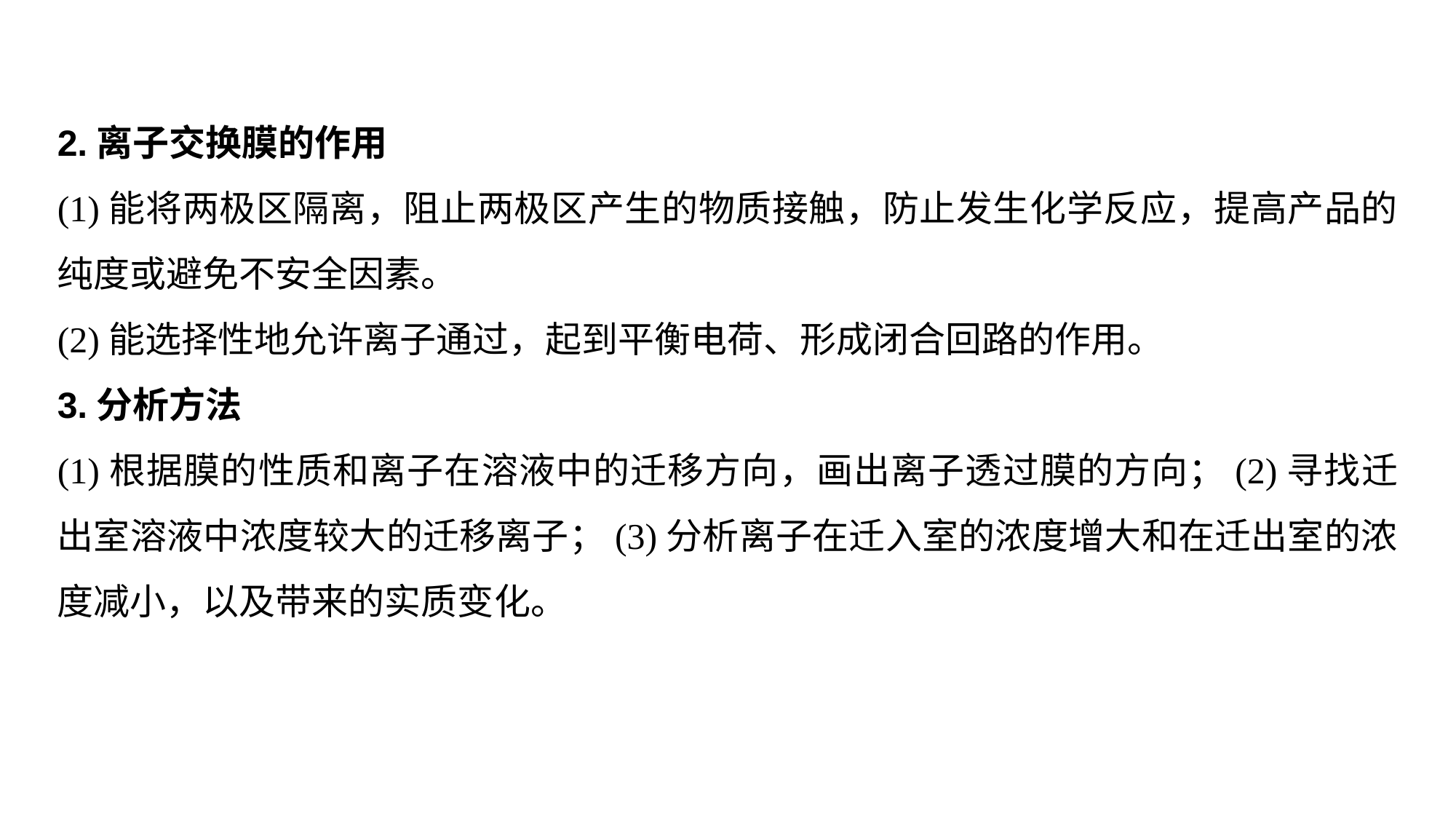

2.离子交换膜的作用
(1)能将两极区隔离，阻止两极区产生的物质接触，防止发生化学反应，提高产品的纯度或避免不安全因素。
(2)能选择性地允许离子通过，起到平衡电荷、形成闭合回路的作用。
3.分析方法
(1)根据膜的性质和离子在溶液中的迁移方向，画出离子透过膜的方向；(2)寻找迁出室溶液中浓度较大的迁移离子；(3)分析离子在迁入室的浓度增大和在迁出室的浓度减小，以及带来的实质变化。